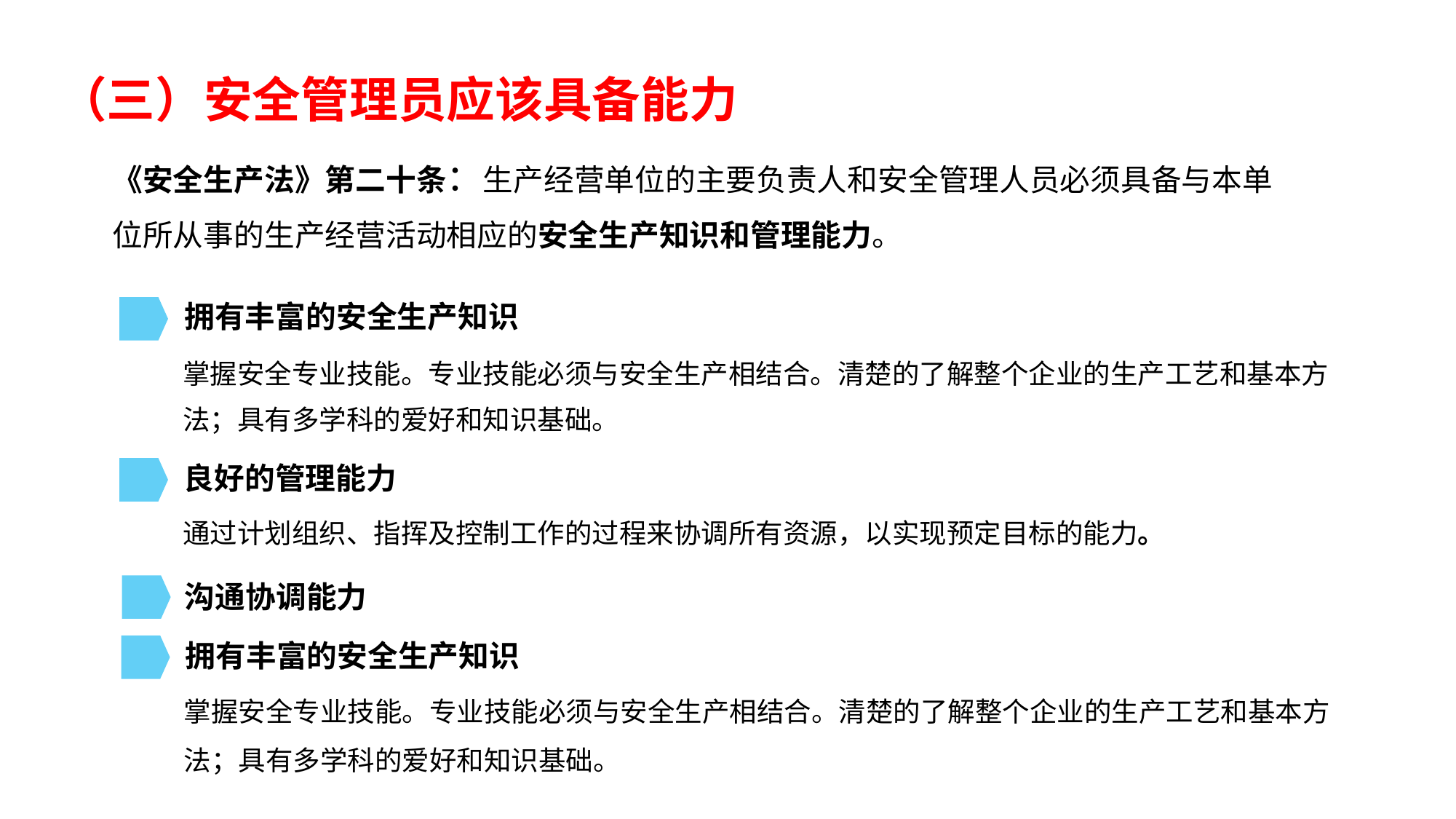

（三）安全管理员应该具备能力
《安全生产法》第二十条：生产经营单位的主要负责人和安全管理人员必须具备与本单位所从事的生产经营活动相应的安全生产知识和管理能力。
拥有丰富的安全生产知识

掌握安全专业技能。专业技能必须与安全生产相结合。清楚的了解整个企业的生产工艺和基本方法；具有多学科的爱好和知识基础。
良好的管理能力

通过计划组织、指挥及控制工作的过程来协调所有资源，以实现预定目标的能力。
沟通协调能力

拥有丰富的安全生产知识

掌握安全专业技能。专业技能必须与安全生产相结合。清楚的了解整个企业的生产工艺和基本方法；具有多学科的爱好和知识基础。